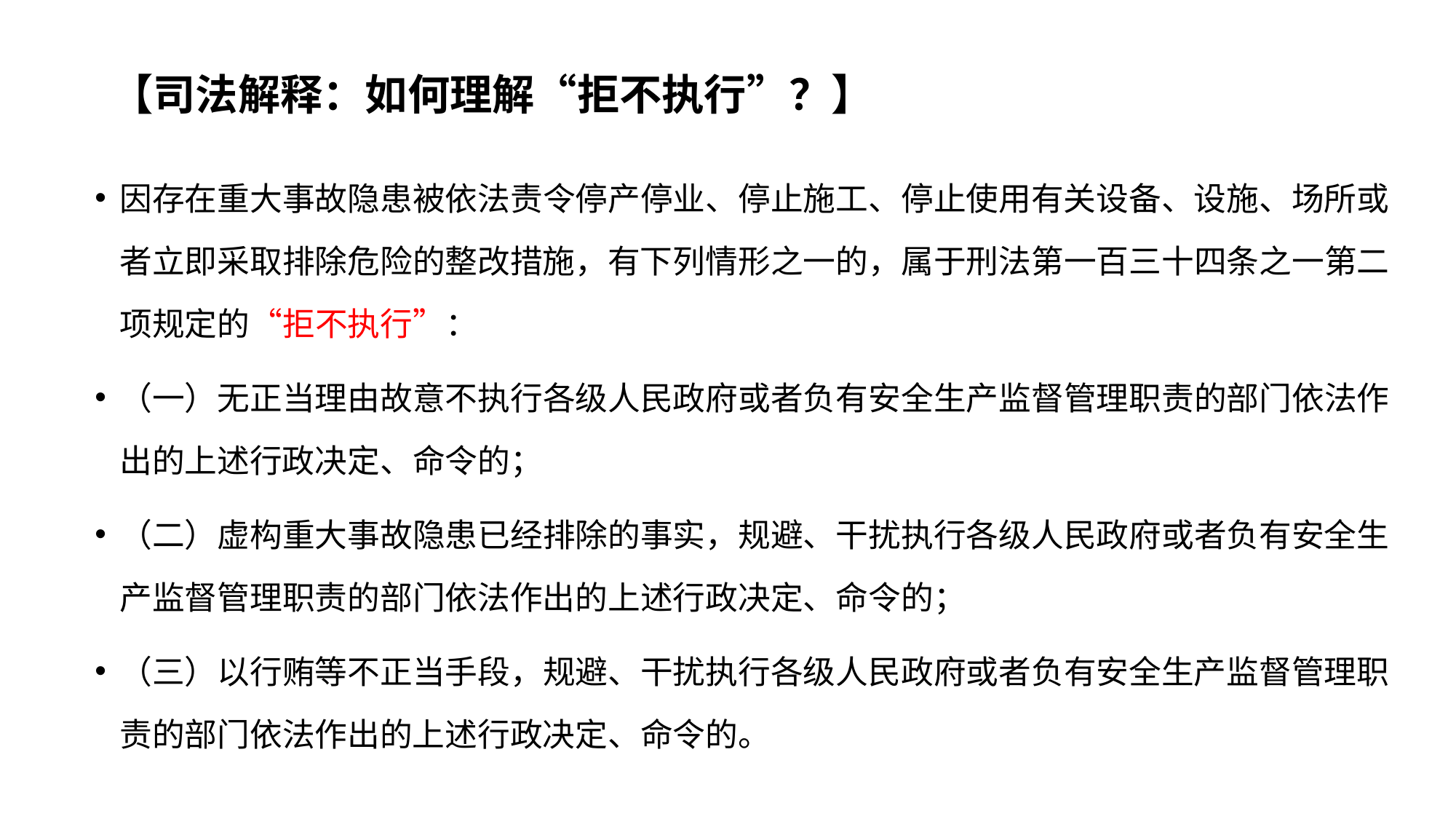

# 【司法解释：如何理解“拒不执行”？】
因存在重大事故隐患被依法责令停产停业、停止施工、停止使用有关设备、设施、场所或者立即采取排除危险的整改措施，有下列情形之一的，属于刑法第一百三十四条之一第二项规定的“拒不执行”：
（一）无正当理由故意不执行各级人民政府或者负有安全生产监督管理职责的部门依法作出的上述行政决定、命令的；
（二）虚构重大事故隐患已经排除的事实，规避、干扰执行各级人民政府或者负有安全生产监督管理职责的部门依法作出的上述行政决定、命令的；
（三）以行贿等不正当手段，规避、干扰执行各级人民政府或者负有安全生产监督管理职责的部门依法作出的上述行政决定、命令的。